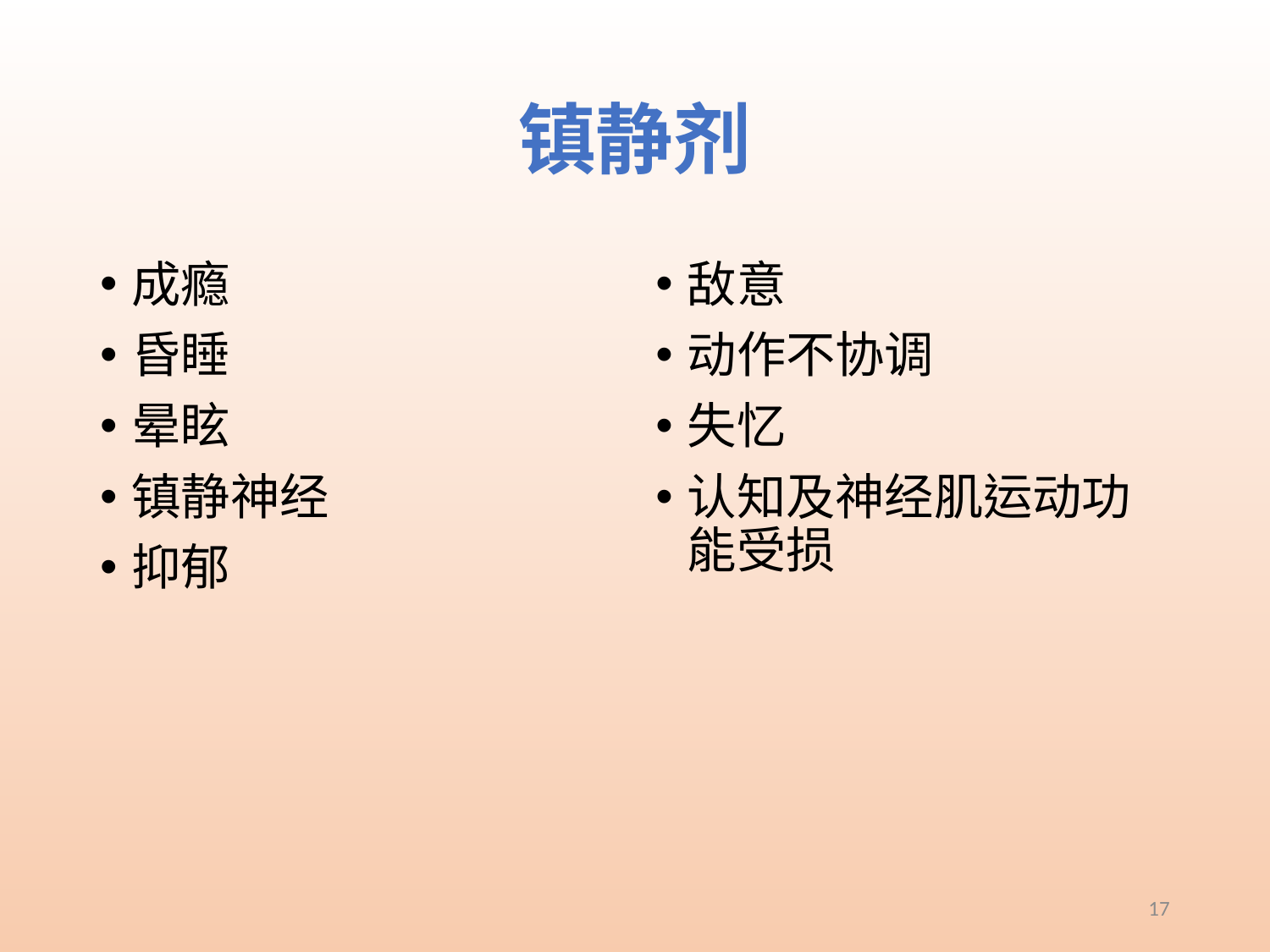

# 镇静剂
成瘾
昏睡
晕眩
镇静神经
抑郁
敌意
动作不协调
失忆
认知及神经肌运动功能受损

17